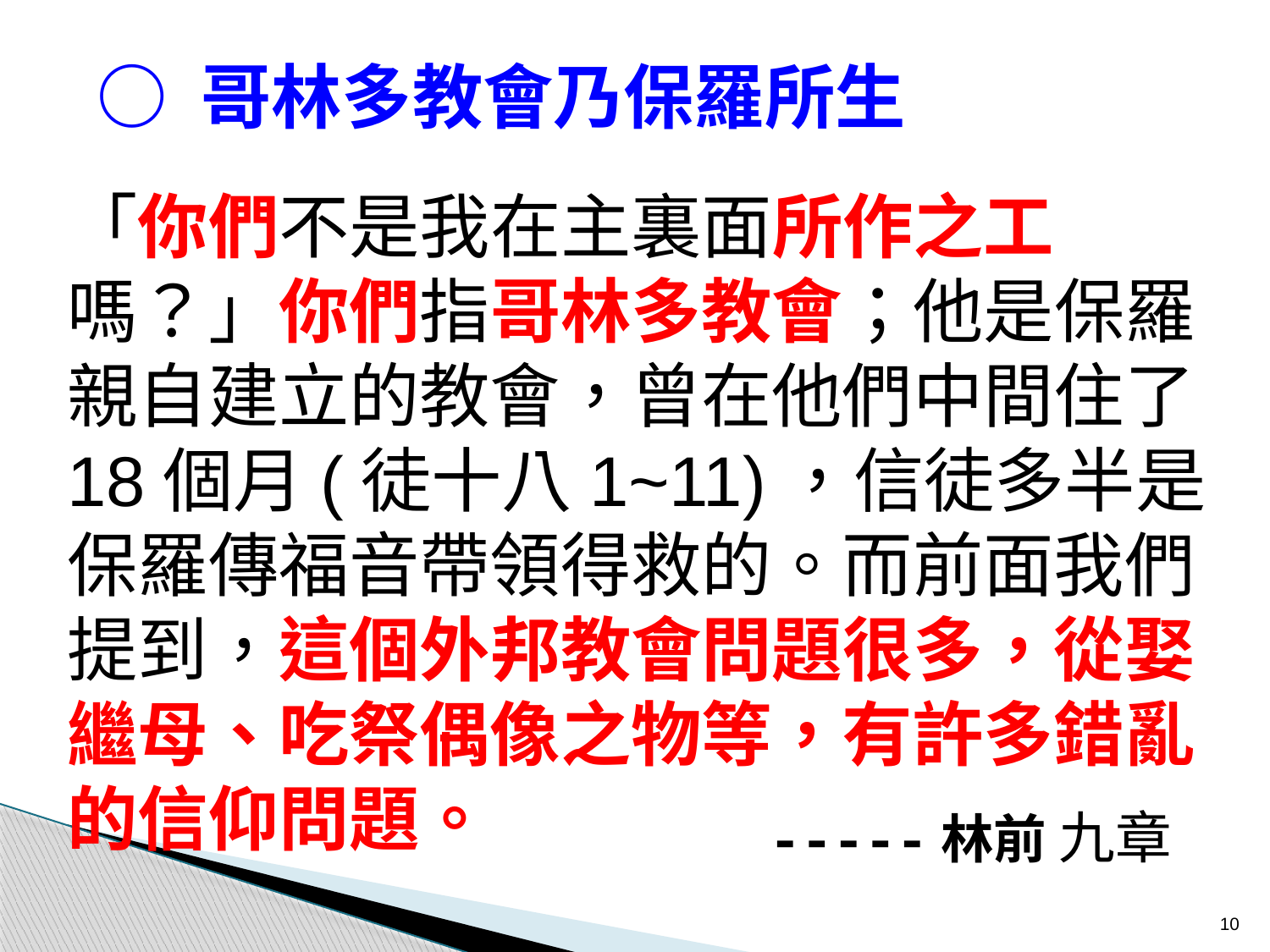

○ 哥林多教會乃保羅所生
「你們不是我在主裏面所作之工嗎？」你們指哥林多教會；他是保羅親自建立的教會，曾在他們中間住了18個月(徒十八1~11)，信徒多半是保羅傳福音帶領得救的。而前面我們提到，這個外邦教會問題很多，從娶繼母、吃祭偶像之物等，有許多錯亂的信仰問題。
-----林前 九章
10